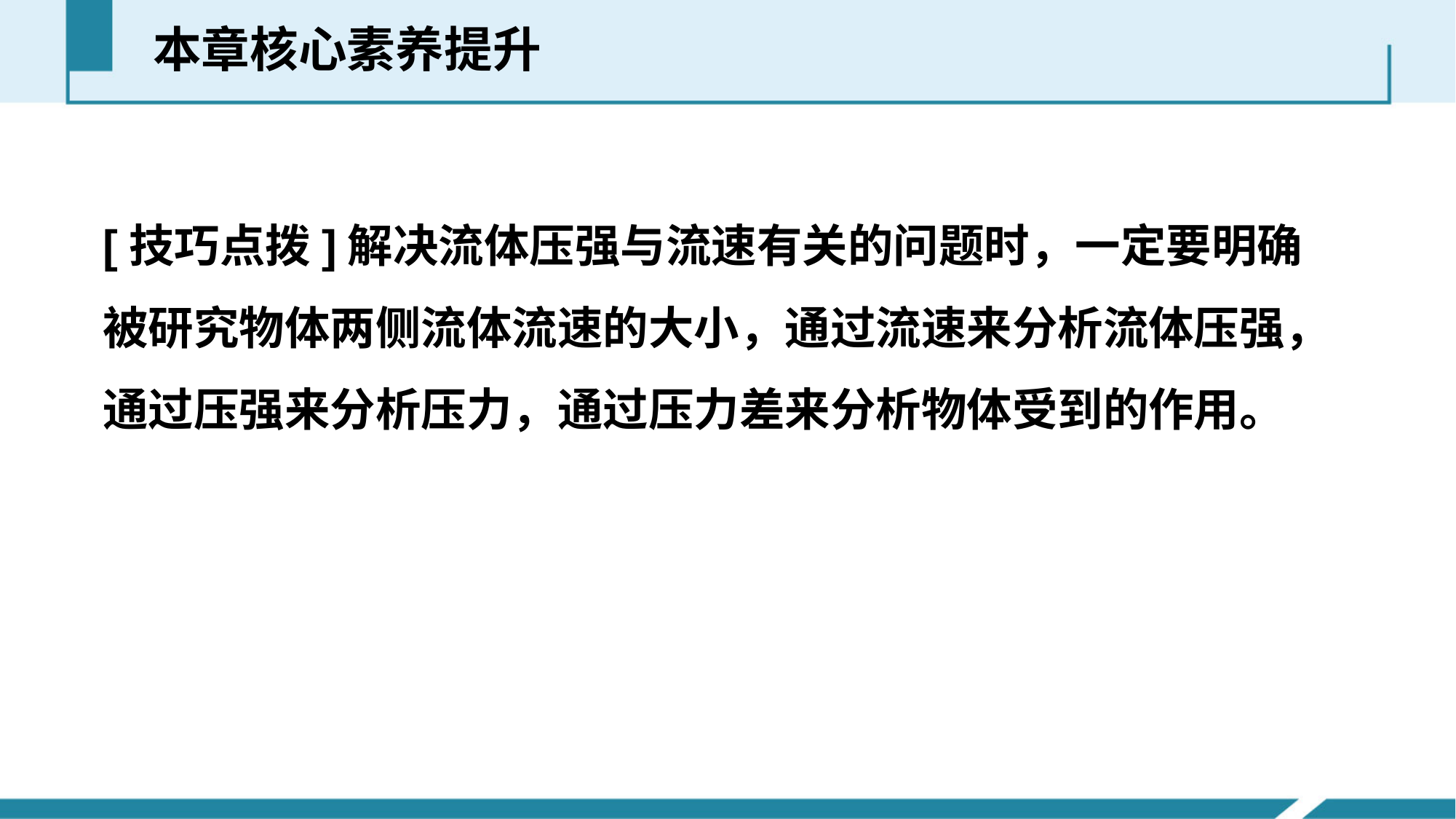

本章核心素养提升
[技巧点拨]解决流体压强与流速有关的问题时，一定要明确被研究物体两侧流体流速的大小，通过流速来分析流体压强，通过压强来分析压力，通过压力差来分析物体受到的作用。